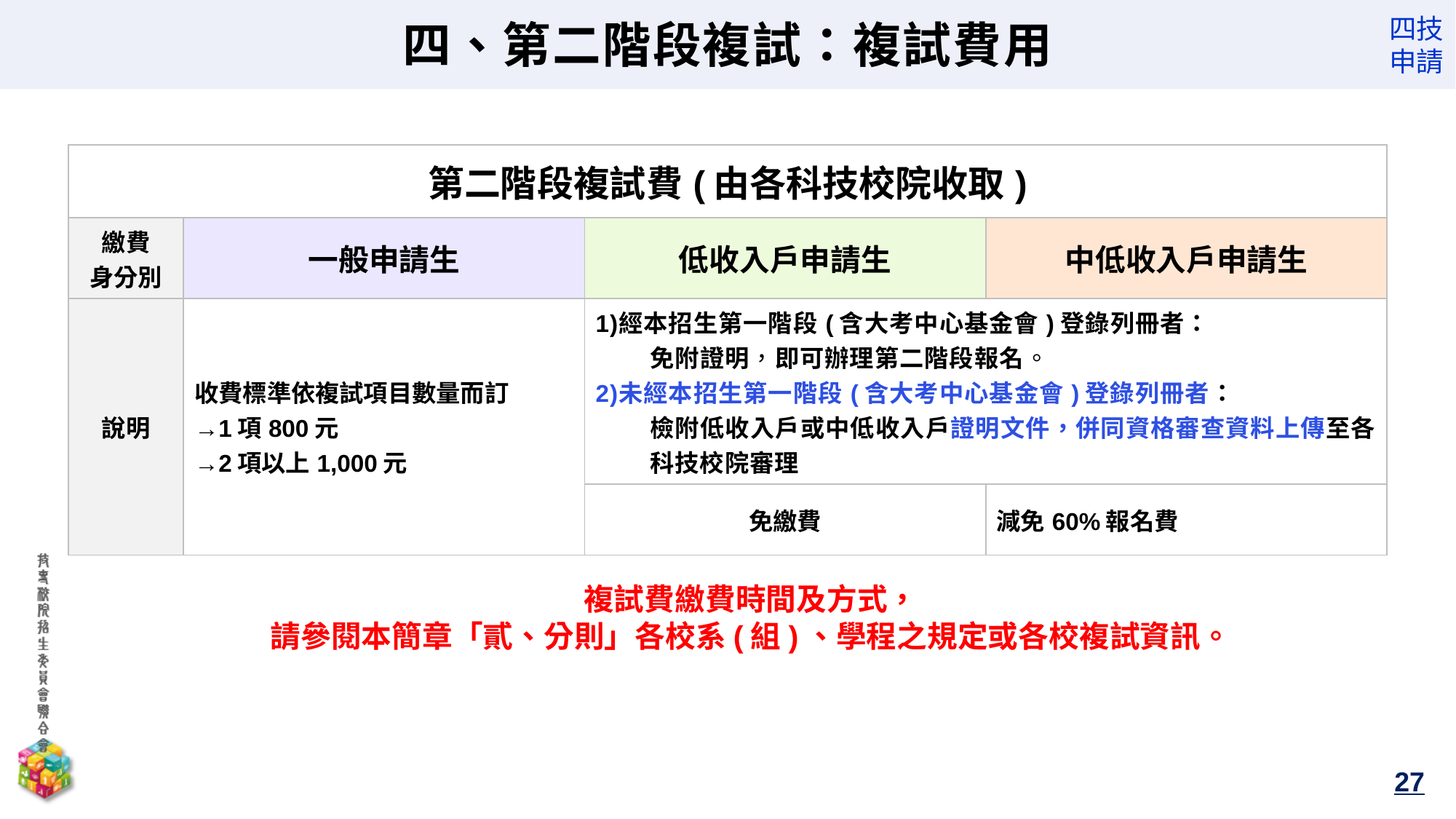

四、第二階段複試：複試費用
| 第二階段複試費(由各科技校院收取) |  |  |  |
| --- | --- | --- | --- |
| 繳費 身分別 | 一般申請生 | 低收入戶申請生 | 中低收入戶申請生 |
| 說明 | 收費標準依複試項目數量而訂 →1項800元 →2項以上1,000元 | 經本招生第一階段(含大考中心基金會)登錄列冊者： 免附證明，即可辦理第二階段報名。 未經本招生第一階段(含大考中心基金會)登錄列冊者： 檢附低收入戶或中低收入戶證明文件，併同資格審查資料上傳至各科技校院審理 |  |
|  |  | 免繳費 | 減免60%報名費 |
複試費繳費時間及方式，
請參閱本簡章「貳、分則」各校系(組)、學程之規定或各校複試資訊。
27